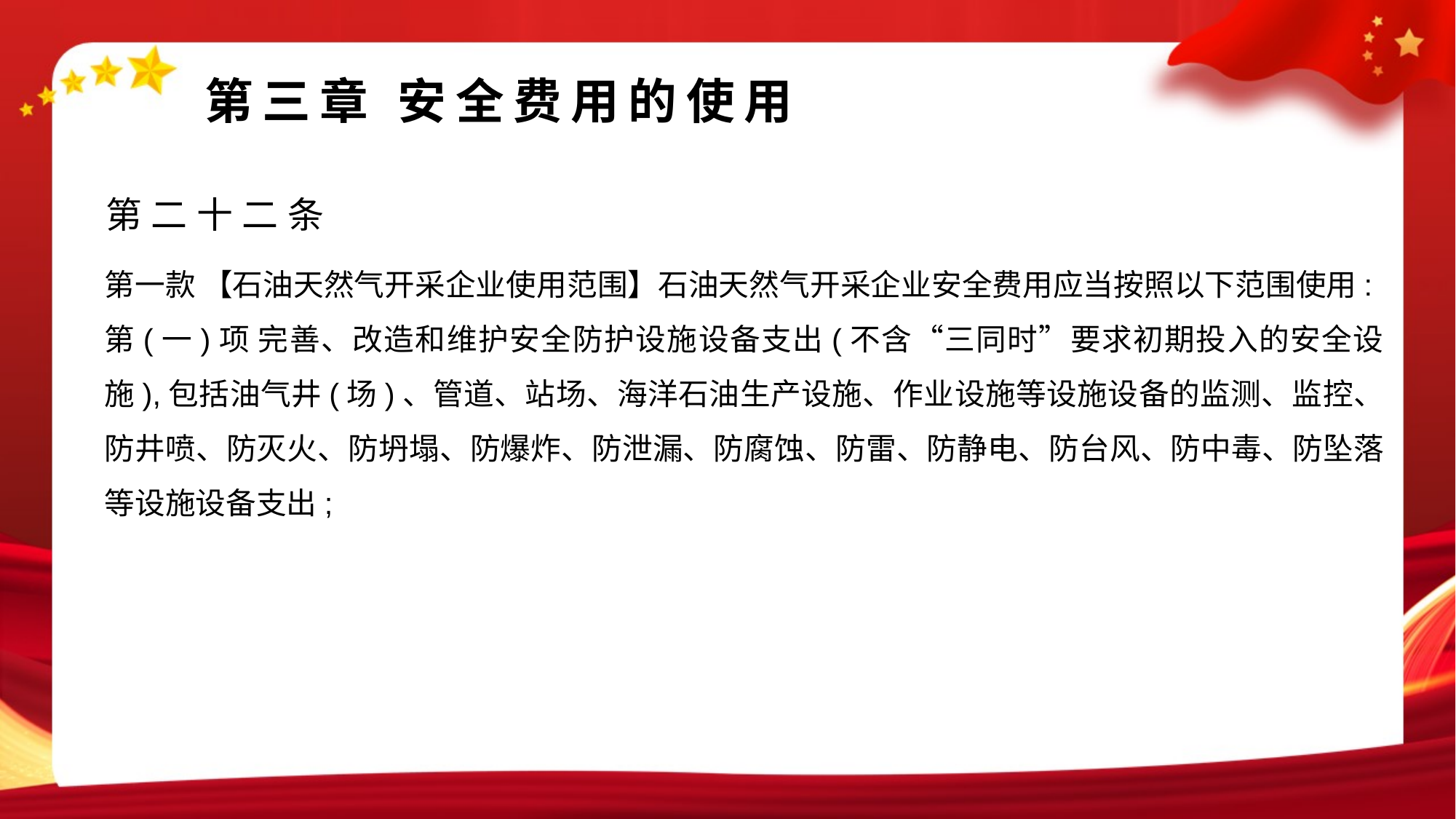

#
第三章 安全费用的使用
第二十二条
第一款 【石油天然气开采企业使用范围】石油天然气开采企业安全费用应当按照以下范围使用:
第(一)项 完善、改造和维护安全防护设施设备支出(不含“三同时”要求初期投入的安全设施),包括油气井(场)、管道、站场、海洋石油生产设施、作业设施等设施设备的监测、监控、防井喷、防灭火、防坍塌、防爆炸、防泄漏、防腐蚀、防雷、防静电、防台风、防中毒、防坠落等设施设备支出;